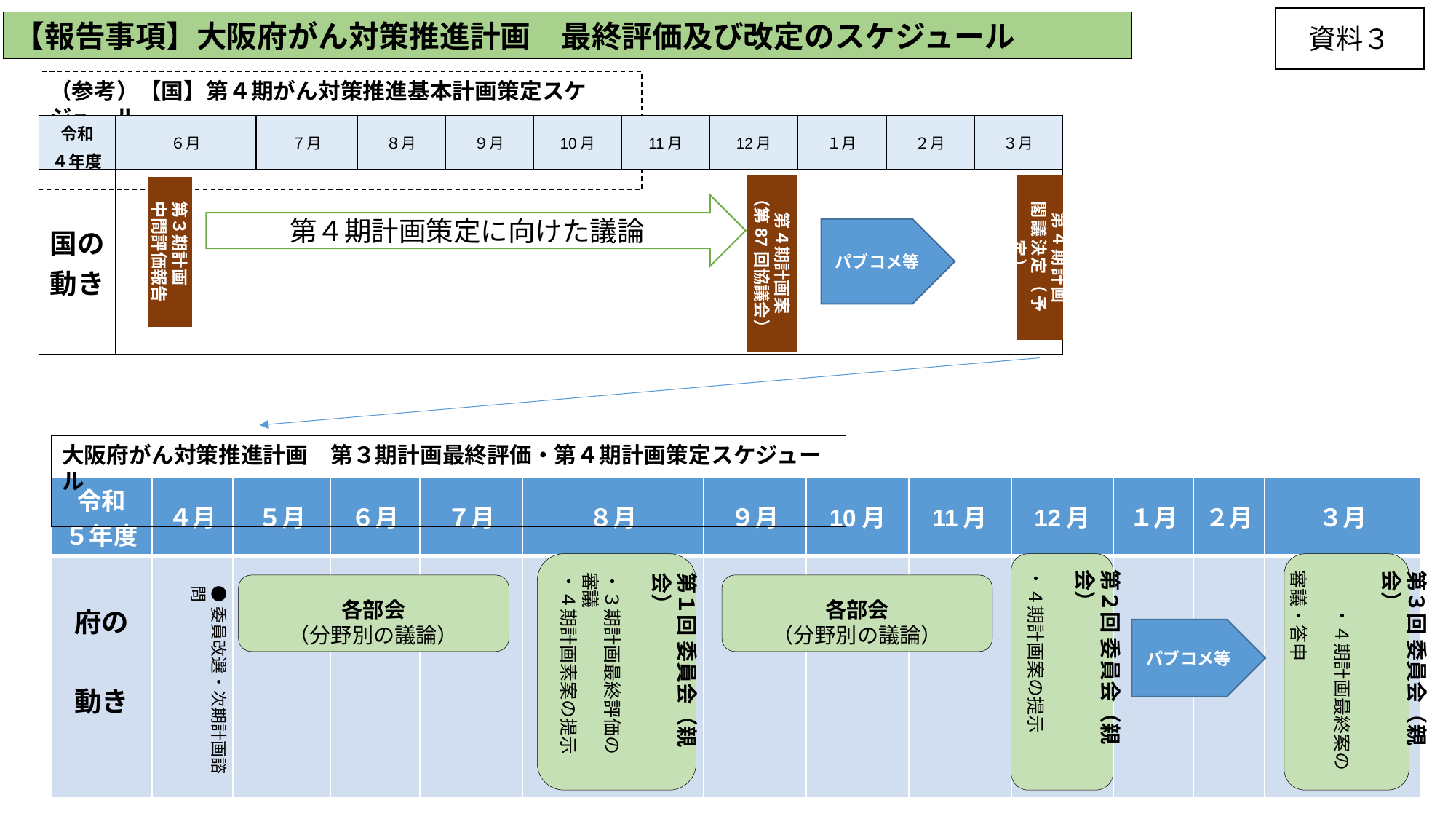

資料３
【報告事項】大阪府がん対策推進計画　最終評価及び改定のスケジュール
（参考）【国】第４期がん対策推進基本計画策定スケジュール
| 令和 ４年度 | ６月 | ７月 | ８月 | ９月 | 10月 | 11月 | 12月 | １月 | ２月 | ３月 |
| --- | --- | --- | --- | --- | --- | --- | --- | --- | --- | --- |
| 国の動き |  |  |  |  |  |  |  |  |  |  |
第４期計画案
（第87回協議会）
第４期計画
閣議決定（予定）
第３期計画
中間評価報告
第４期計画策定に向けた議論
パブコメ等
大阪府がん対策推進計画　第３期計画最終評価・第４期計画策定スケジュール
| 令和 ５年度 | ４月 | ５月 | ６月 | ７月 | ８月 | ９月 | 10月 | 11月 | 12月 | １月 | ２月 | ３月 |
| --- | --- | --- | --- | --- | --- | --- | --- | --- | --- | --- | --- | --- |
| 府の動き |  |  |  |  |  |  |  |  |  |  |  |  |
第１回 委員会（親会）

・３期計画最終評価の審議
・４期計画素案の提示

第２回 委員会（親会）

・４期計画案の提示

第３回 委員会（親会）

　　・４期計画最終案の
　　　　　　　　　　　審議・答申

●委員改選・次期計画諮問
各部会
（分野別の議論）
各部会
（分野別の議論）
パブコメ等